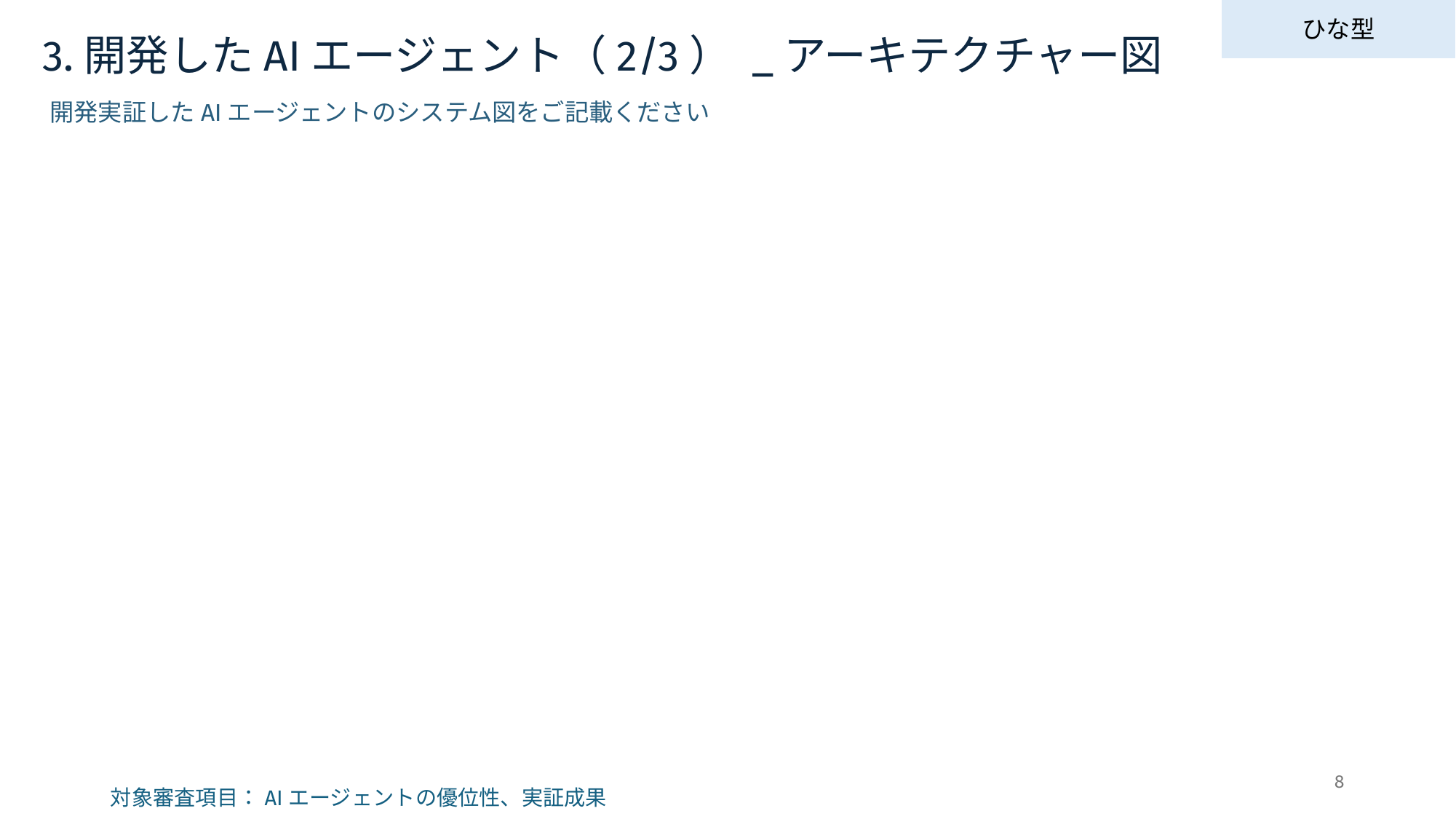

ひな型
3.開発したAIエージェント（2/3） _アーキテクチャー図
開発実証したAIエージェントのシステム図をご記載ください
対象審査項目：AIエージェントの優位性、実証成果